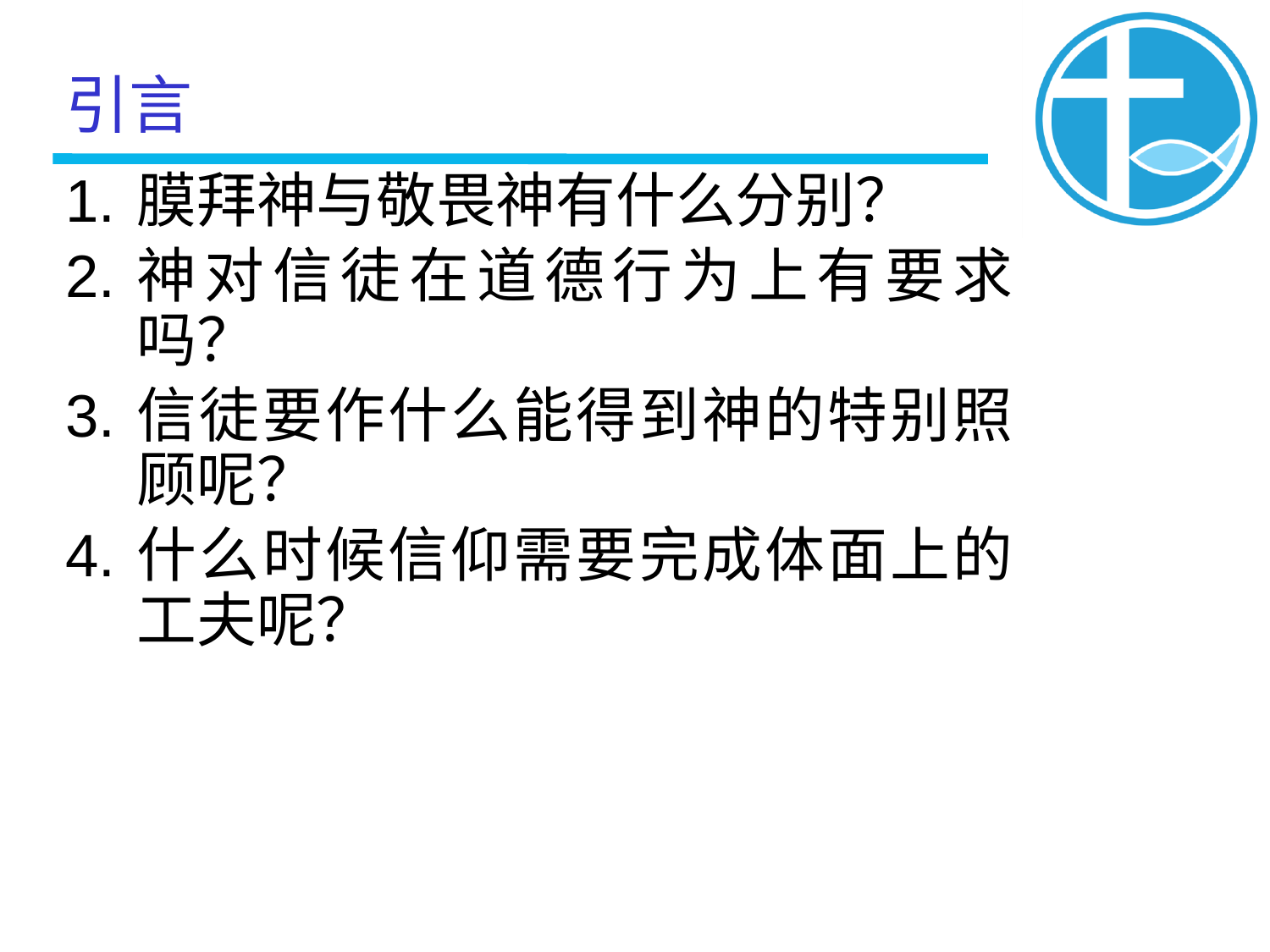

引言
膜拜神与敬畏神有什么分别？
神对信徒在道德行为上有要求吗？
信徒要作什么能得到神的特别照顾呢？
什么时候信仰需要完成体面上的工夫呢？